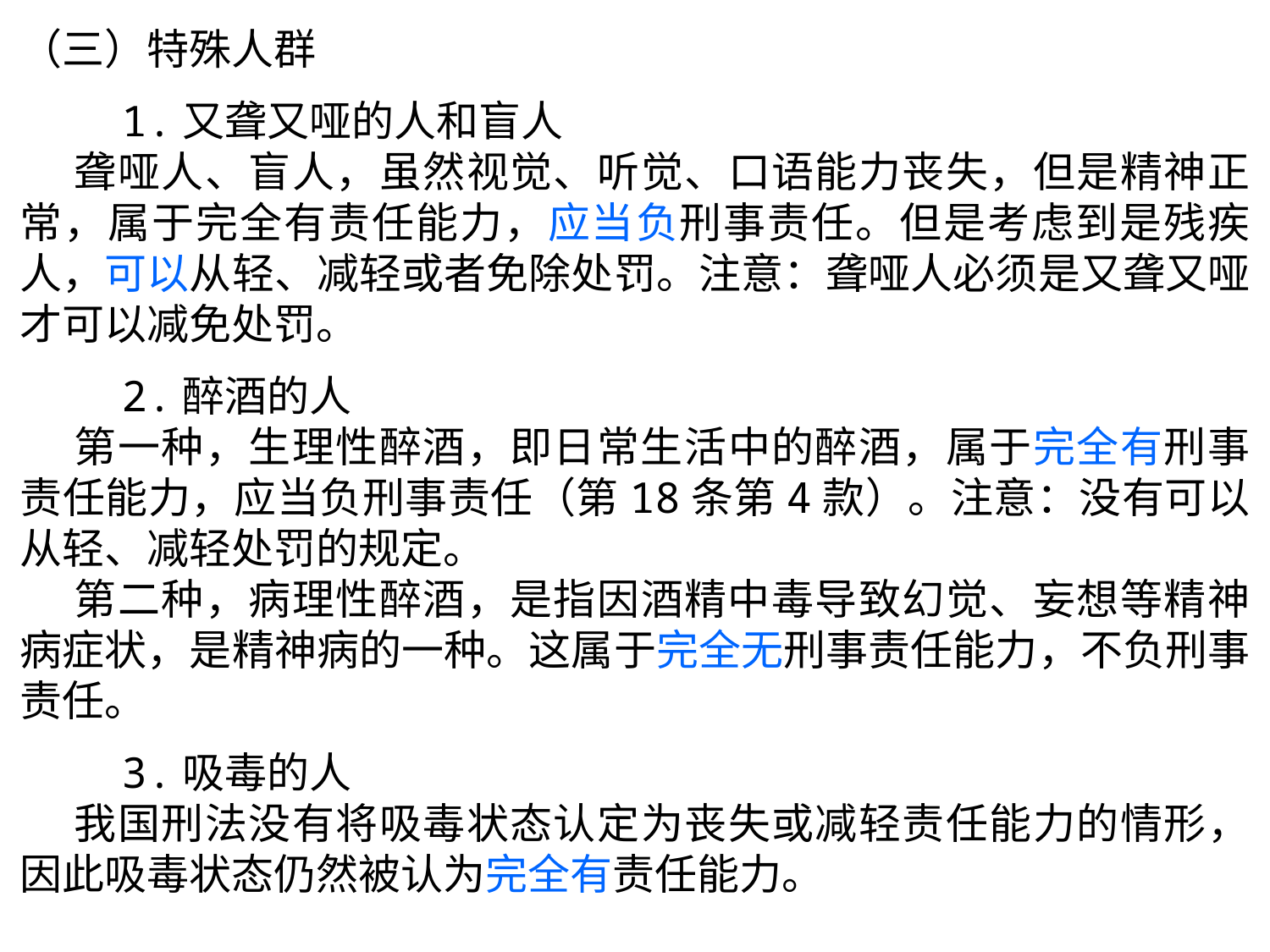

（三）特殊人群

    1.又聋又哑的人和盲人
    聋哑人、盲人，虽然视觉、听觉、口语能力丧失，但是精神正常，属于完全有责任能力，应当负刑事责任。但是考虑到是残疾人，可以从轻、减轻或者免除处罚。注意：聋哑人必须是又聋又哑才可以减免处罚。

    2.醉酒的人
    第一种，生理性醉酒，即日常生活中的醉酒，属于完全有刑事责任能力，应当负刑事责任（第18条第4款）。注意：没有可以从轻、减轻处罚的规定。
    第二种，病理性醉酒，是指因酒精中毒导致幻觉、妄想等精神病症状，是精神病的一种。这属于完全无刑事责任能力，不负刑事责任。

    3.吸毒的人
    我国刑法没有将吸毒状态认定为丧失或减轻责任能力的情形，因此吸毒状态仍然被认为完全有责任能力。